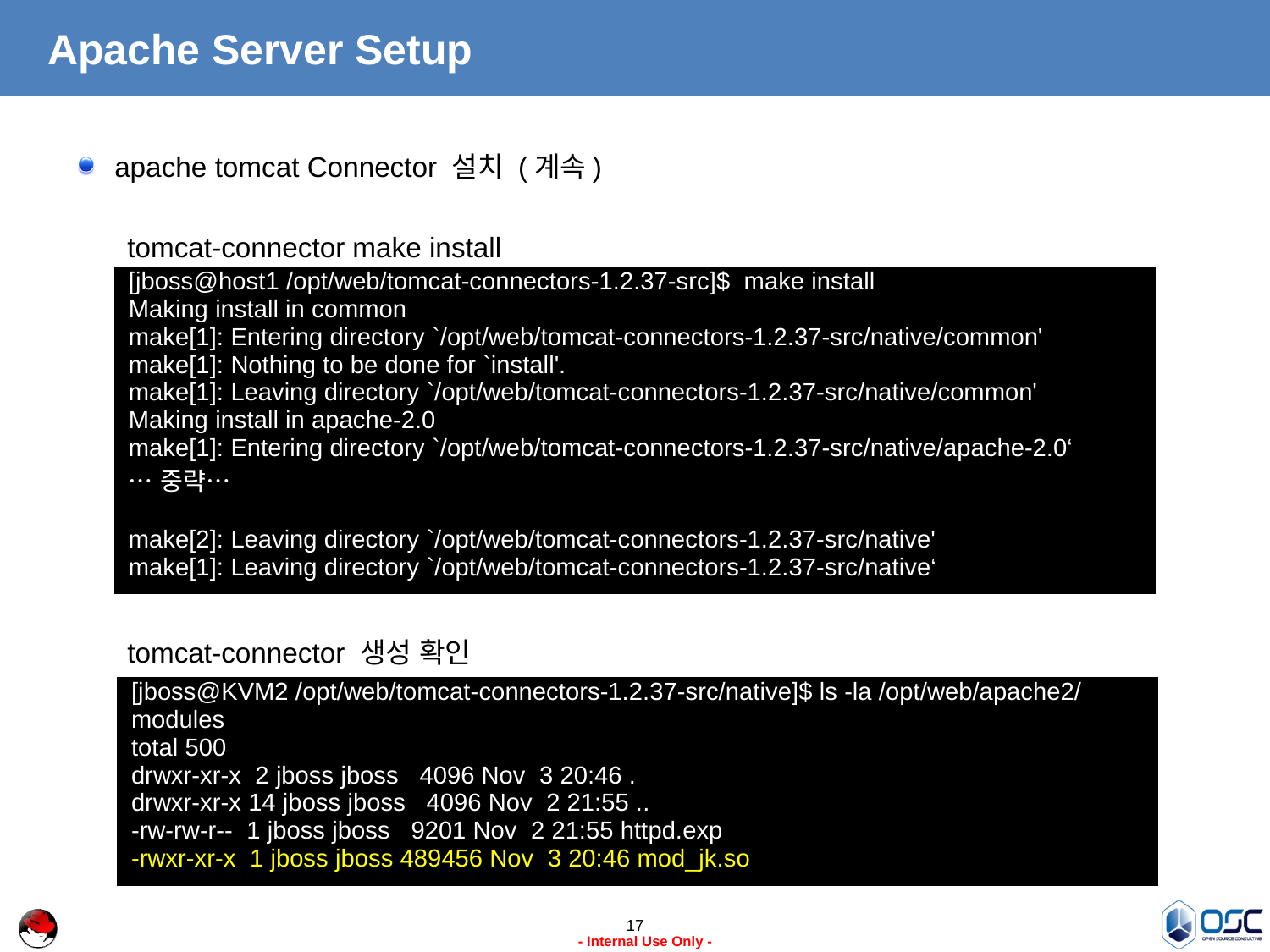

# Apache Server Setup
apache tomcat Connector 설치 (계속)
tomcat-connector make install

tomcat-connector 생성 확인

| [jboss@host1 /opt/web/tomcat-connectors-1.2.37-src]$ make install Making install in common make[1]: Entering directory `/opt/web/tomcat-connectors-1.2.37-src/native/common' make[1]: Nothing to be done for `install'. make[1]: Leaving directory `/opt/web/tomcat-connectors-1.2.37-src/native/common' Making install in apache-2.0 make[1]: Entering directory `/opt/web/tomcat-connectors-1.2.37-src/native/apache-2.0‘ …중략… make[2]: Leaving directory `/opt/web/tomcat-connectors-1.2.37-src/native' make[1]: Leaving directory `/opt/web/tomcat-connectors-1.2.37-src/native‘ |
| --- |
| [jboss@KVM2 /opt/web/tomcat-connectors-1.2.37-src/native]$ ls -la /opt/web/apache2/modules total 500 drwxr-xr-x 2 jboss jboss 4096 Nov 3 20:46 . drwxr-xr-x 14 jboss jboss 4096 Nov 2 21:55 .. -rw-rw-r-- 1 jboss jboss 9201 Nov 2 21:55 httpd.exp -rwxr-xr-x 1 jboss jboss 489456 Nov 3 20:46 mod\_jk.so |
| --- |